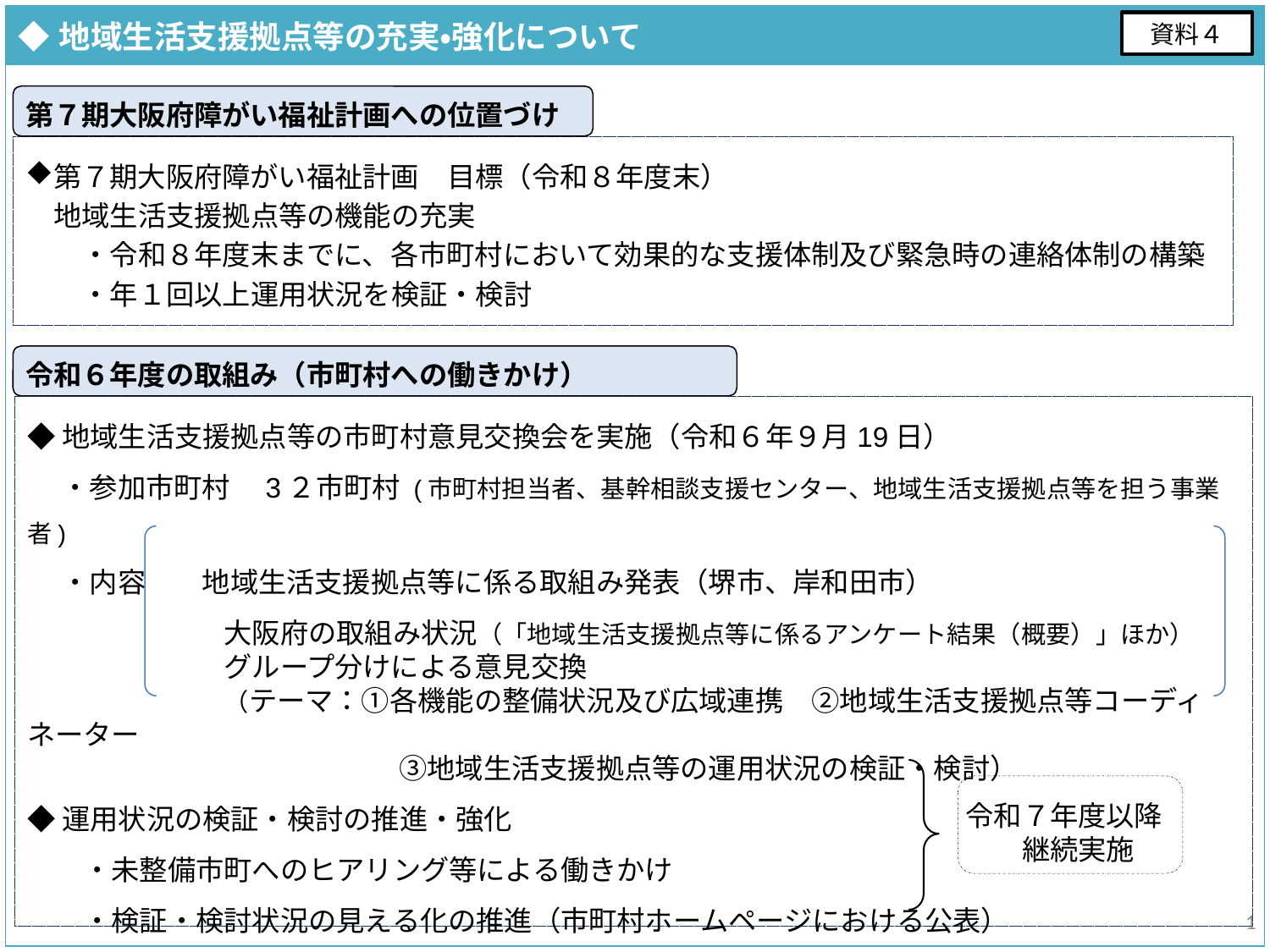

| ◆地域生活支援拠点等の充実・強化について |
| --- |
|  |
資料４

第７期大阪府障がい福祉計画への位置づけ
第７期大阪府障がい福祉計画　目標（令和８年度末）
　地域生活支援拠点等の機能の充実
　　・令和８年度末までに、各市町村において効果的な支援体制及び緊急時の連絡体制の構築
　　・年１回以上運用状況を検証・検討
令和６年度の取組み（市町村への働きかけ）
◆地域生活支援拠点等の市町村意見交換会を実施（令和６年９月19日）
　 ・参加市町村　3２市町村 (市町村担当者、基幹相談支援センター、地域生活支援拠点等を担う事業者)
　 ・内容　　地域生活支援拠点等に係る取組み発表（堺市、岸和田市）
　　　　　　　大阪府の取組み状況（「地域生活支援拠点等に係るアンケート結果（概要）」ほか）
　　　　　　　グループ分けによる意見交換
　　　　　　　（テーマ：①各機能の整備状況及び広域連携　②地域生活支援拠点等コーディネーター
　　　　　　　　　　　　　 ③地域生活支援拠点等の運用状況の検証・検討）
◆運用状況の検証・検討の推進・強化
　　・未整備市町へのヒアリング等による働きかけ
　　・検証・検討状況の見える化の推進（市町村ホームページにおける公表）
　　・好事例の横展開（上記意見交換会の実施）

令和７年度以降
　　継続実施
1